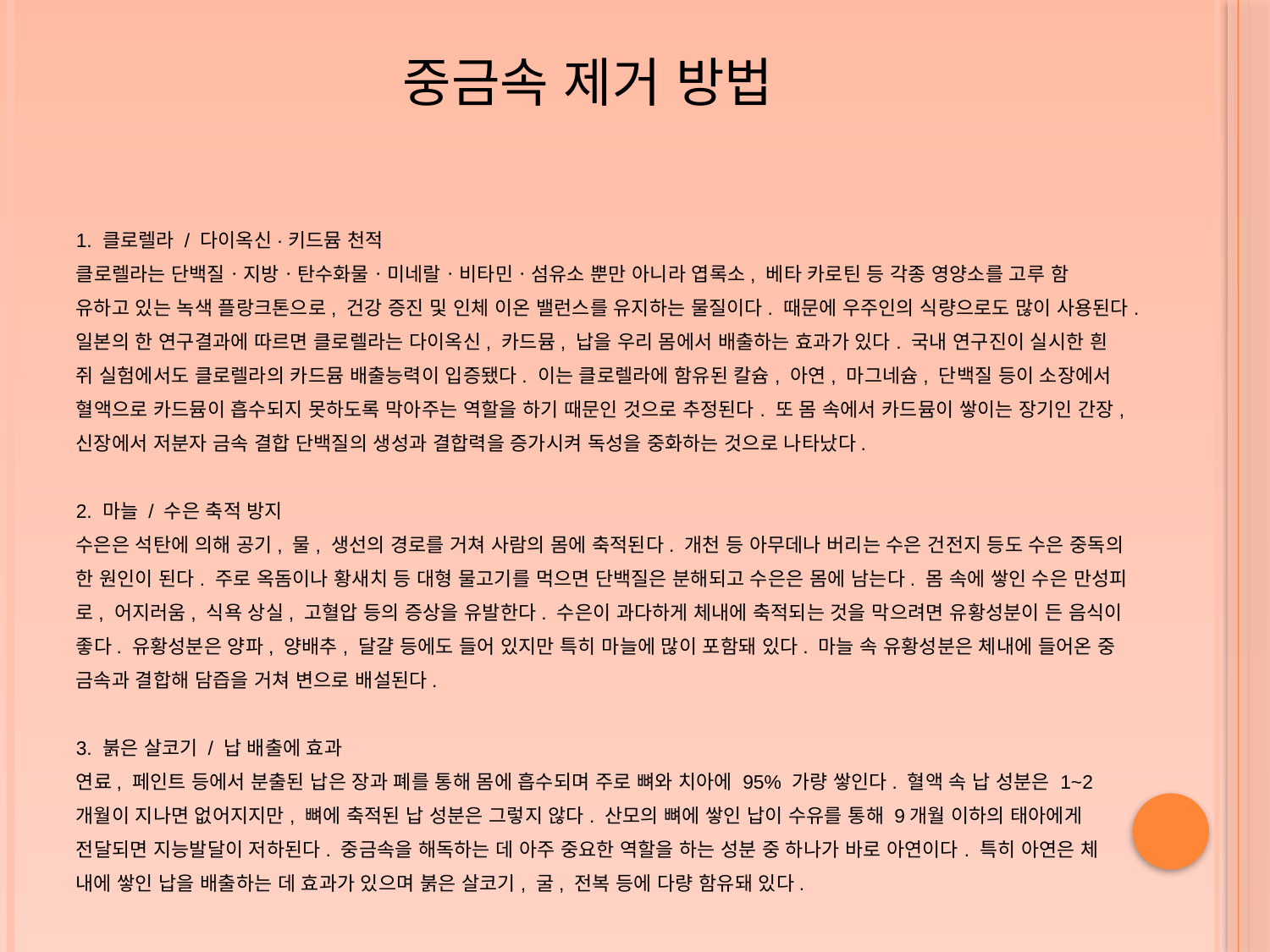

# 중금속 제거 방법
1. 클로렐라 / 다이옥신·키드뮴 천적
클로렐라는 단백질ㆍ지방ㆍ탄수화물ㆍ미네랄ㆍ비타민ㆍ섬유소 뿐만 아니라 엽록소, 베타 카로틴 등 각종 영양소를 고루 함
유하고 있는 녹색 플랑크톤으로, 건강 증진 및 인체 이온 밸런스를 유지하는 물질이다. 때문에 우주인의 식량으로도 많이 사용된다.
일본의 한 연구결과에 따르면 클로렐라는 다이옥신, 카드뮴, 납을 우리 몸에서 배출하는 효과가 있다. 국내 연구진이 실시한 흰
쥐 실험에서도 클로렐라의 카드뮴 배출능력이 입증됐다. 이는 클로렐라에 함유된 칼슘, 아연, 마그네슘, 단백질 등이 소장에서
혈액으로 카드뮴이 흡수되지 못하도록 막아주는 역할을 하기 때문인 것으로 추정된다. 또 몸 속에서 카드뮴이 쌓이는 장기인 간장,
신장에서 저분자 금속 결합 단백질의 생성과 결합력을 증가시켜 독성을 중화하는 것으로 나타났다.

2. 마늘 / 수은 축적 방지
수은은 석탄에 의해 공기, 물, 생선의 경로를 거쳐 사람의 몸에 축적된다. 개천 등 아무데나 버리는 수은 건전지 등도 수은 중독의
한 원인이 된다. 주로 옥돔이나 황새치 등 대형 물고기를 먹으면 단백질은 분해되고 수은은 몸에 남는다. 몸 속에 쌓인 수은 만성피
로, 어지러움, 식욕 상실, 고혈압 등의 증상을 유발한다. 수은이 과다하게 체내에 축적되는 것을 막으려면 유황성분이 든 음식이
좋다. 유황성분은 양파, 양배추, 달걀 등에도 들어 있지만 특히 마늘에 많이 포함돼 있다. 마늘 속 유황성분은 체내에 들어온 중
금속과 결합해 담즙을 거쳐 변으로 배설된다.

3. 붉은 살코기 / 납 배출에 효과
연료, 페인트 등에서 분출된 납은 장과 폐를 통해 몸에 흡수되며 주로 뼈와 치아에 95% 가량 쌓인다. 혈액 속 납 성분은 1~2
개월이 지나면 없어지지만, 뼈에 축적된 납 성분은 그렇지 않다. 산모의 뼈에 쌓인 납이 수유를 통해 9개월 이하의 태아에게
전달되면 지능발달이 저하된다. 중금속을 해독하는 데 아주 중요한 역할을 하는 성분 중 하나가 바로 아연이다. 특히 아연은 체
내에 쌓인 납을 배출하는 데 효과가 있으며 붉은 살코기, 굴, 전복 등에 다량 함유돼 있다.